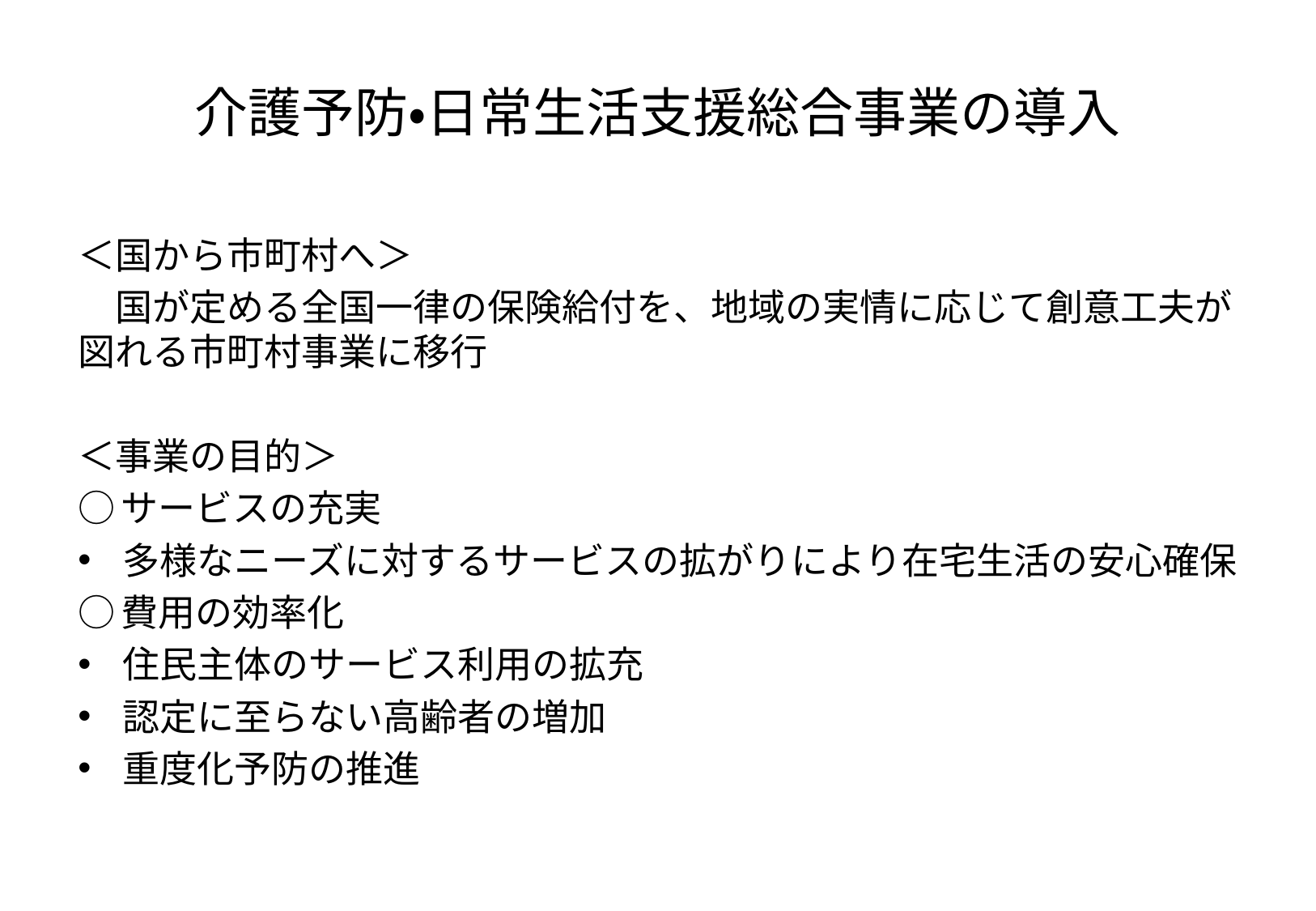

# 介護予防・日常生活支援総合事業の導入
＜国から市町村へ＞
　国が定める全国一律の保険給付を、地域の実情に応じて創意工夫が図れる市町村事業に移行

＜事業の目的＞
○サービスの充実
多様なニーズに対するサービスの拡がりにより在宅生活の安心確保
○費用の効率化
住民主体のサービス利用の拡充
認定に至らない高齢者の増加
重度化予防の推進